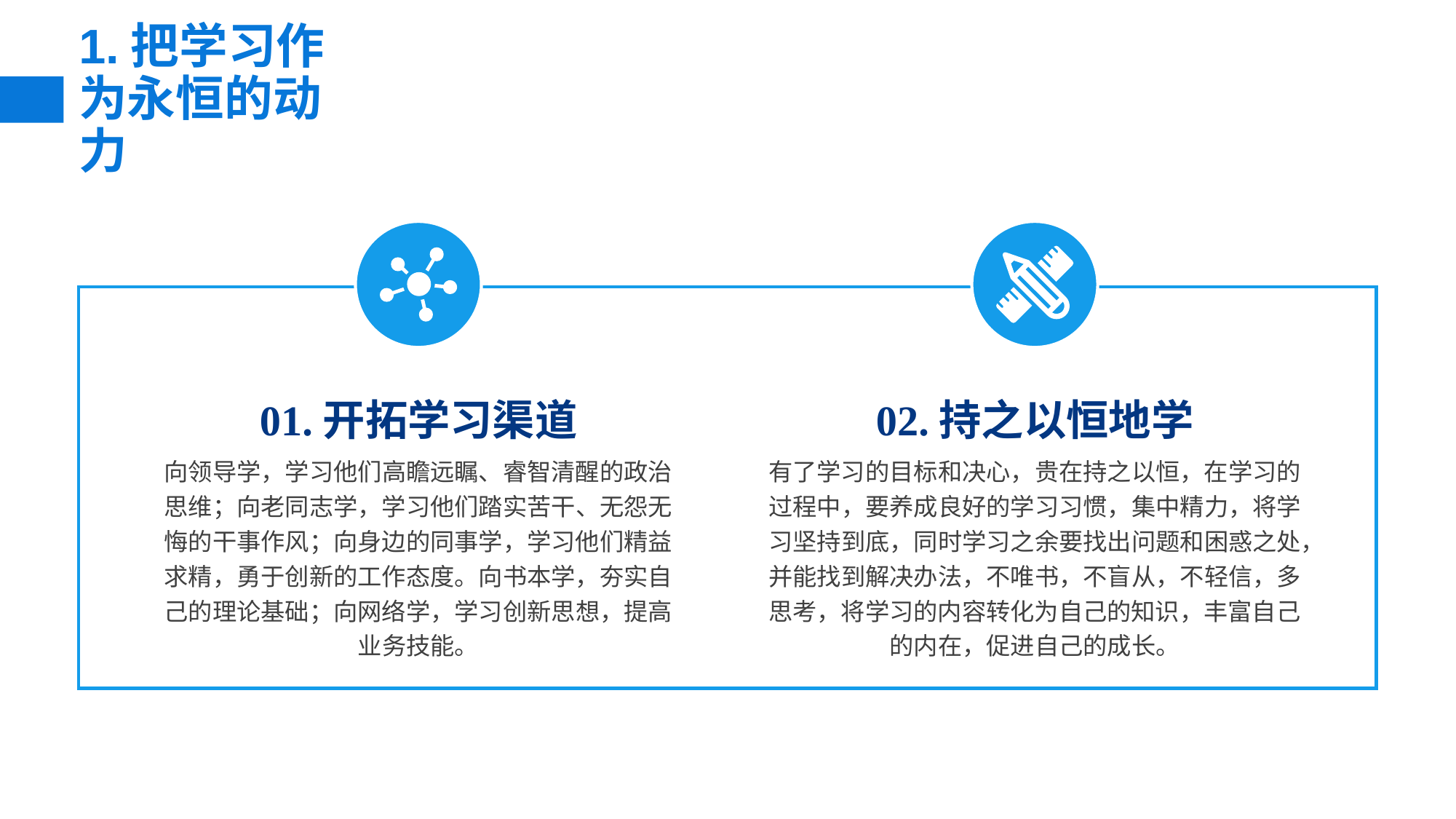

1.把学习作为永恒的动力

01.开拓学习渠道
向领导学，学习他们高瞻远瞩、睿智清醒的政治思维；向老同志学，学习他们踏实苦干、无怨无悔的干事作风；向身边的同事学，学习他们精益求精，勇于创新的工作态度。向书本学，夯实自己的理论基础；向网络学，学习创新思想，提高业务技能。
02.持之以恒地学
有了学习的目标和决心，贵在持之以恒，在学习的过程中，要养成良好的学习习惯，集中精力，将学习坚持到底，同时学习之余要找出问题和困惑之处，并能找到解决办法，不唯书，不盲从，不轻信，多思考，将学习的内容转化为自己的知识，丰富自己的内在，促进自己的成长。